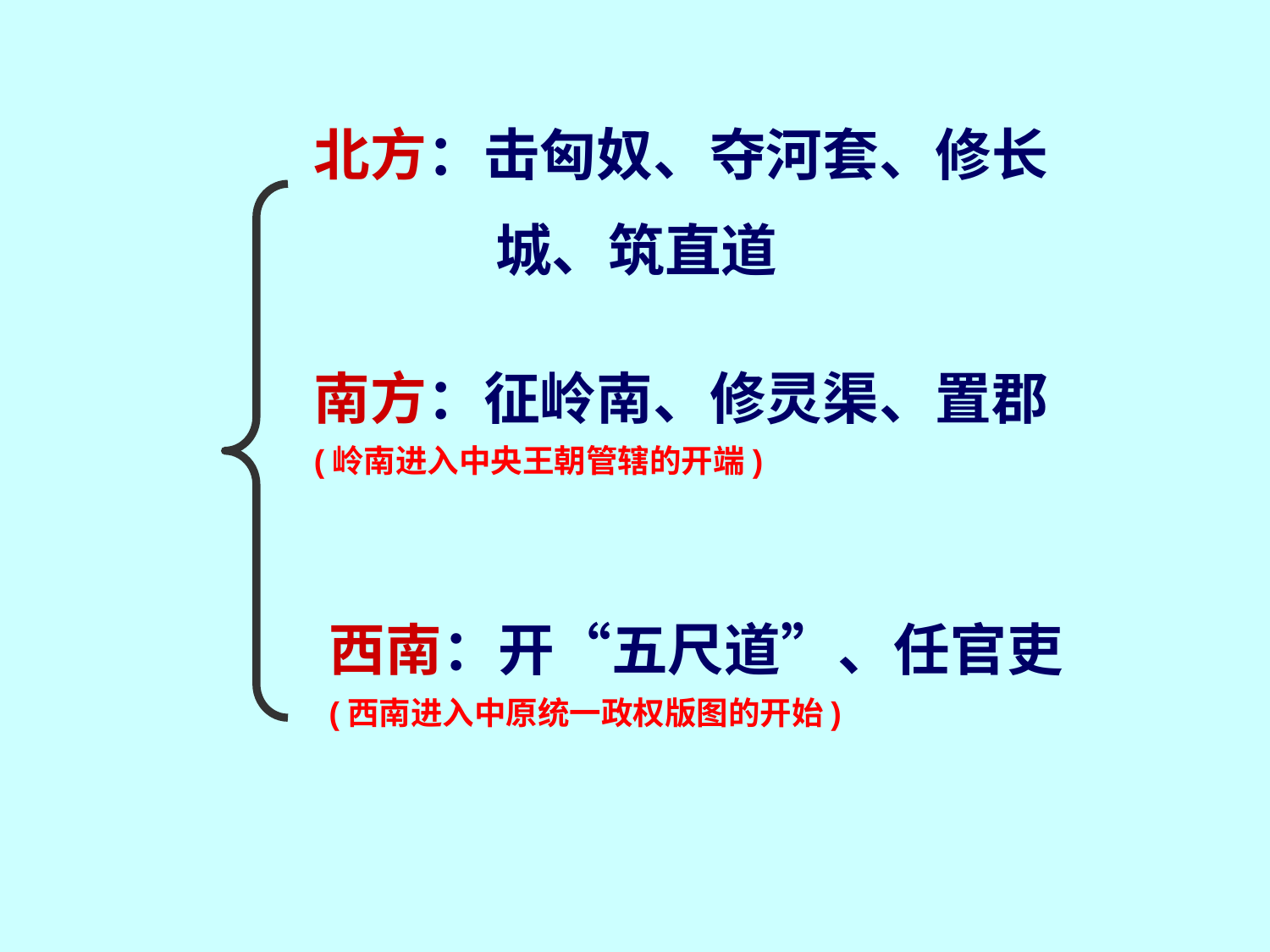

北方：击匈奴、夺河套、修长
             城、筑直道

南方：征岭南、修灵渠、置郡
(岭南进入中央王朝管辖的开端)

西南：开“五尺道”、任官吏
(西南进入中原统一政权版图的开始)